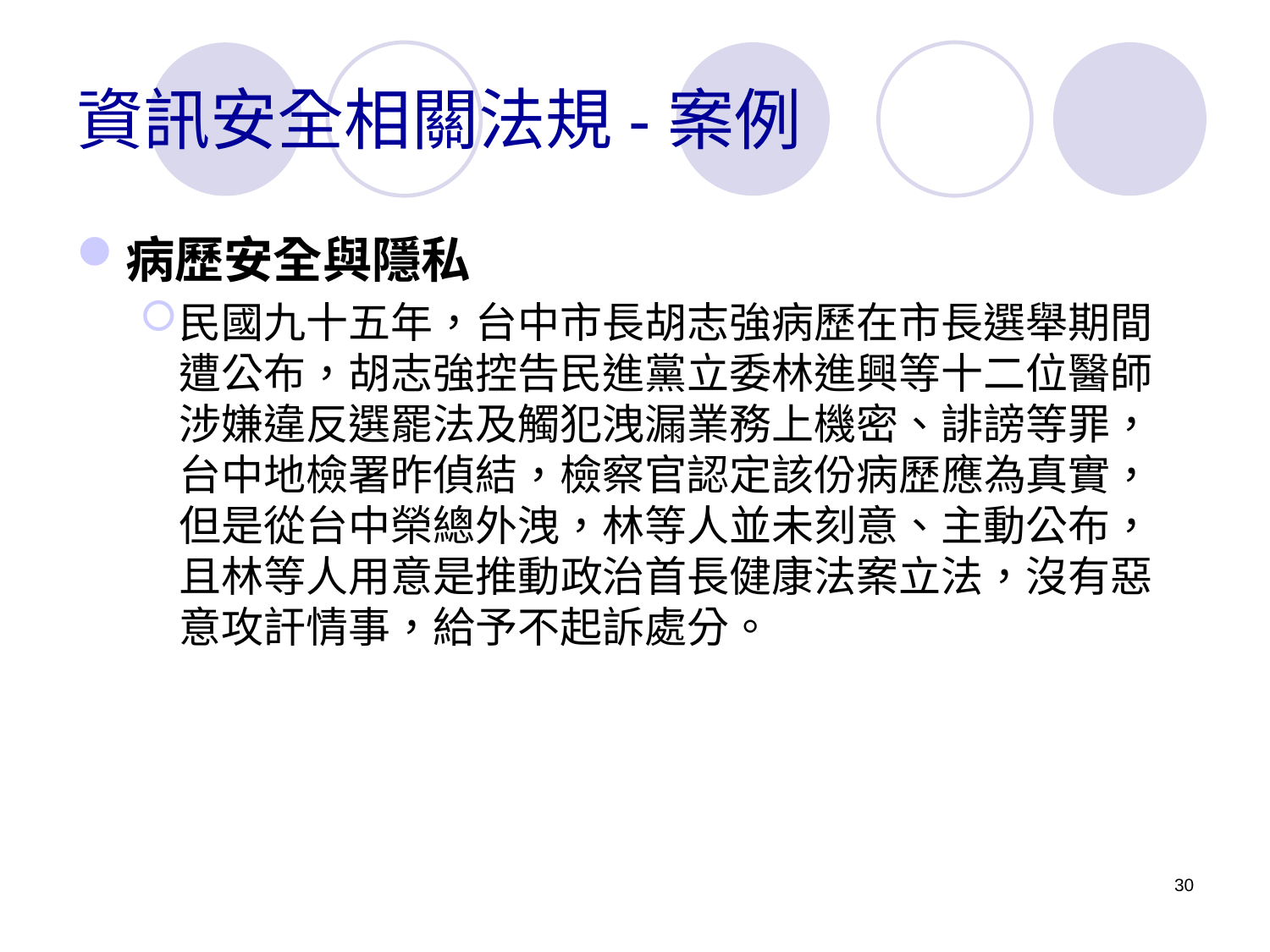

# 資訊安全相關法規-案例
病歷安全與隱私
民國九十五年，台中市長胡志強病歷在市長選舉期間遭公布，胡志強控告民進黨立委林進興等十二位醫師涉嫌違反選罷法及觸犯洩漏業務上機密、誹謗等罪，台中地檢署昨偵結，檢察官認定該份病歷應為真實，但是從台中榮總外洩，林等人並未刻意、主動公布，且林等人用意是推動政治首長健康法案立法，沒有惡意攻訐情事，給予不起訴處分。
30